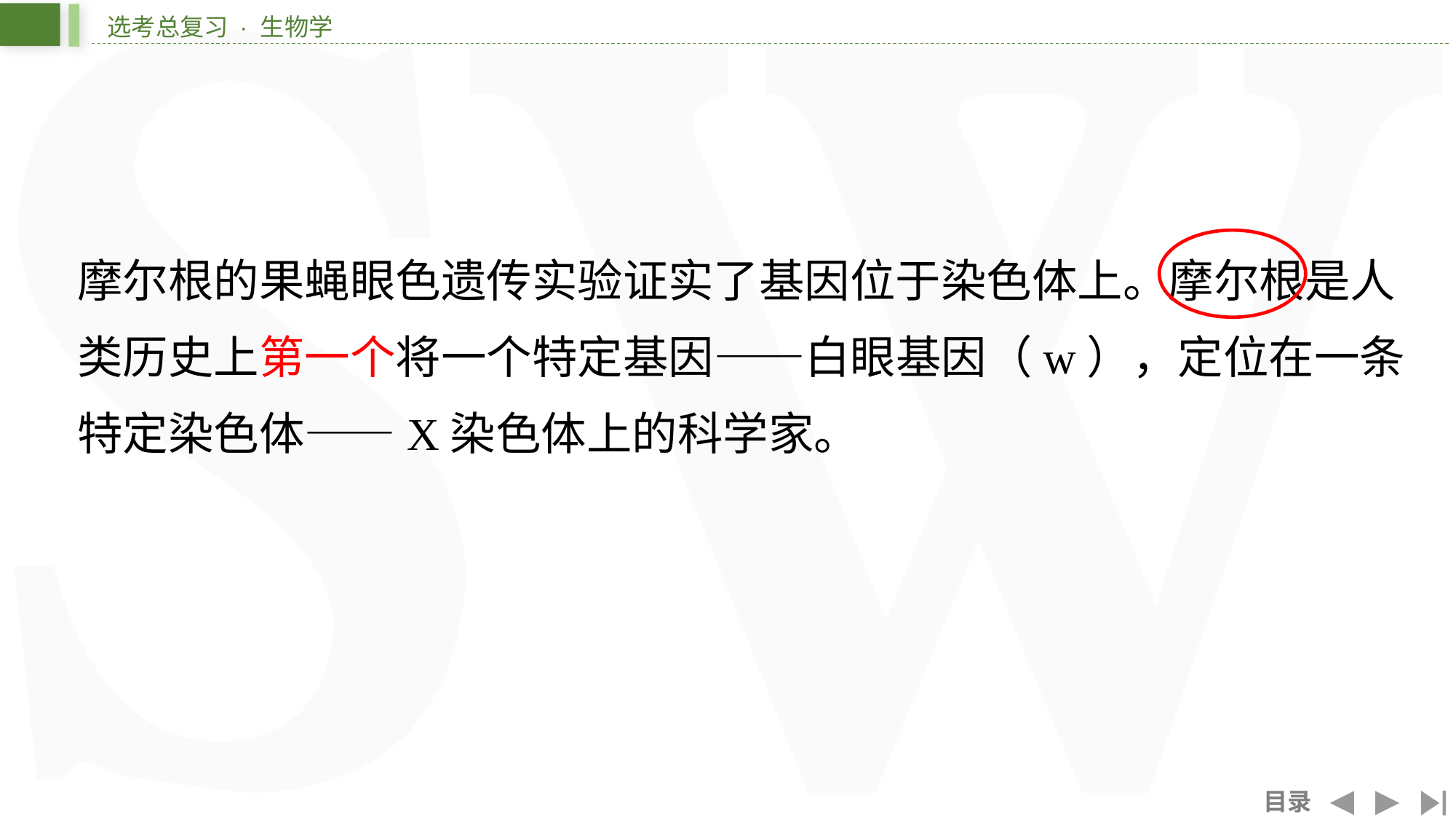

摩尔根的果蝇眼色遗传实验证实了基因位于染色体上。摩尔根是人
类历史上第一个将一个特定基因——白眼基因（w），定位在一条
特定染色体——X染色体上的科学家。